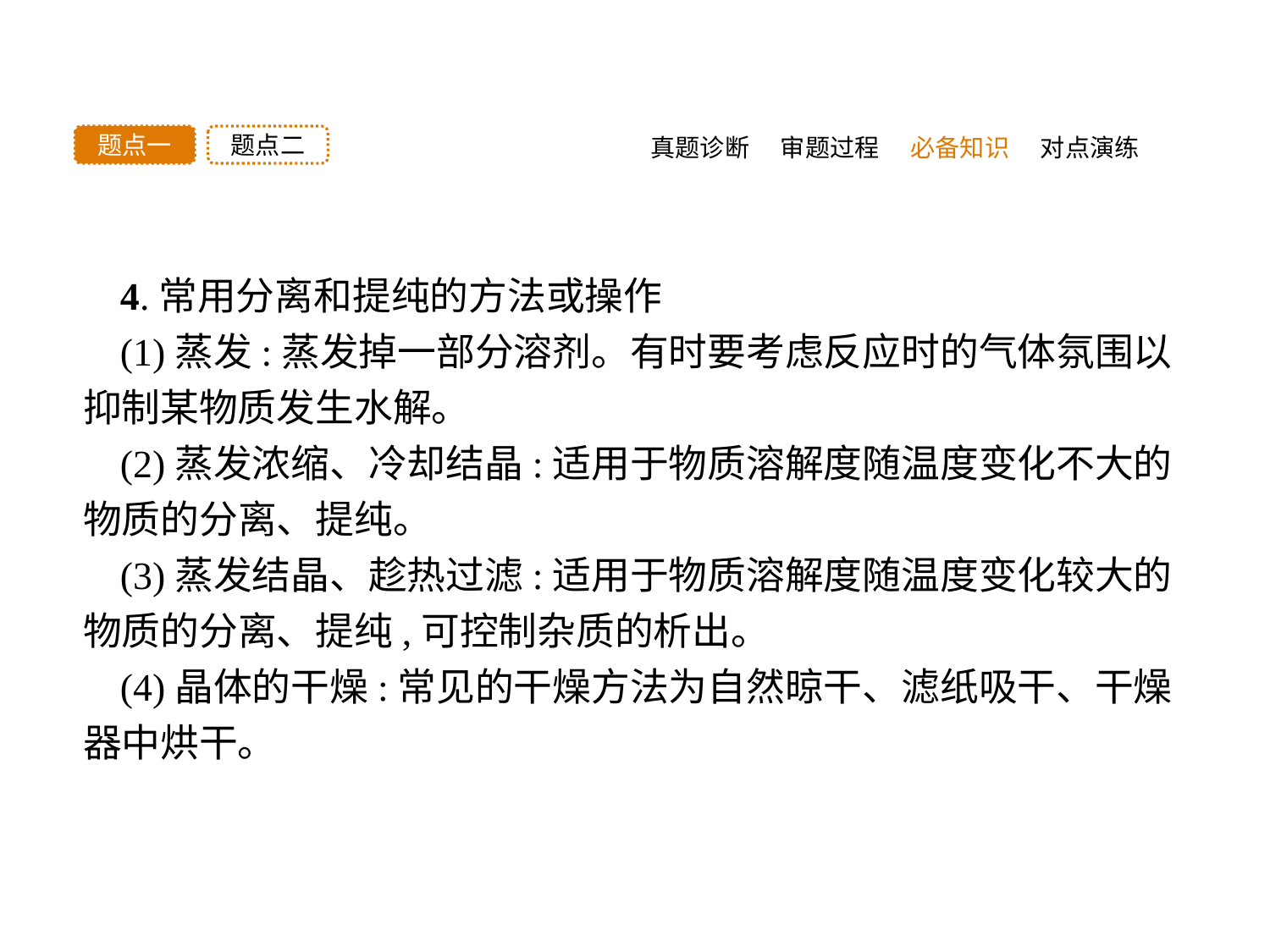

真题诊断
题点二
题点一
审题过程
必备知识
对点演练
4.常用分离和提纯的方法或操作
(1)蒸发:蒸发掉一部分溶剂。有时要考虑反应时的气体氛围以抑制某物质发生水解。
(2)蒸发浓缩、冷却结晶:适用于物质溶解度随温度变化不大的物质的分离、提纯。
(3)蒸发结晶、趁热过滤:适用于物质溶解度随温度变化较大的物质的分离、提纯,可控制杂质的析出。
(4)晶体的干燥:常见的干燥方法为自然晾干、滤纸吸干、干燥器中烘干。